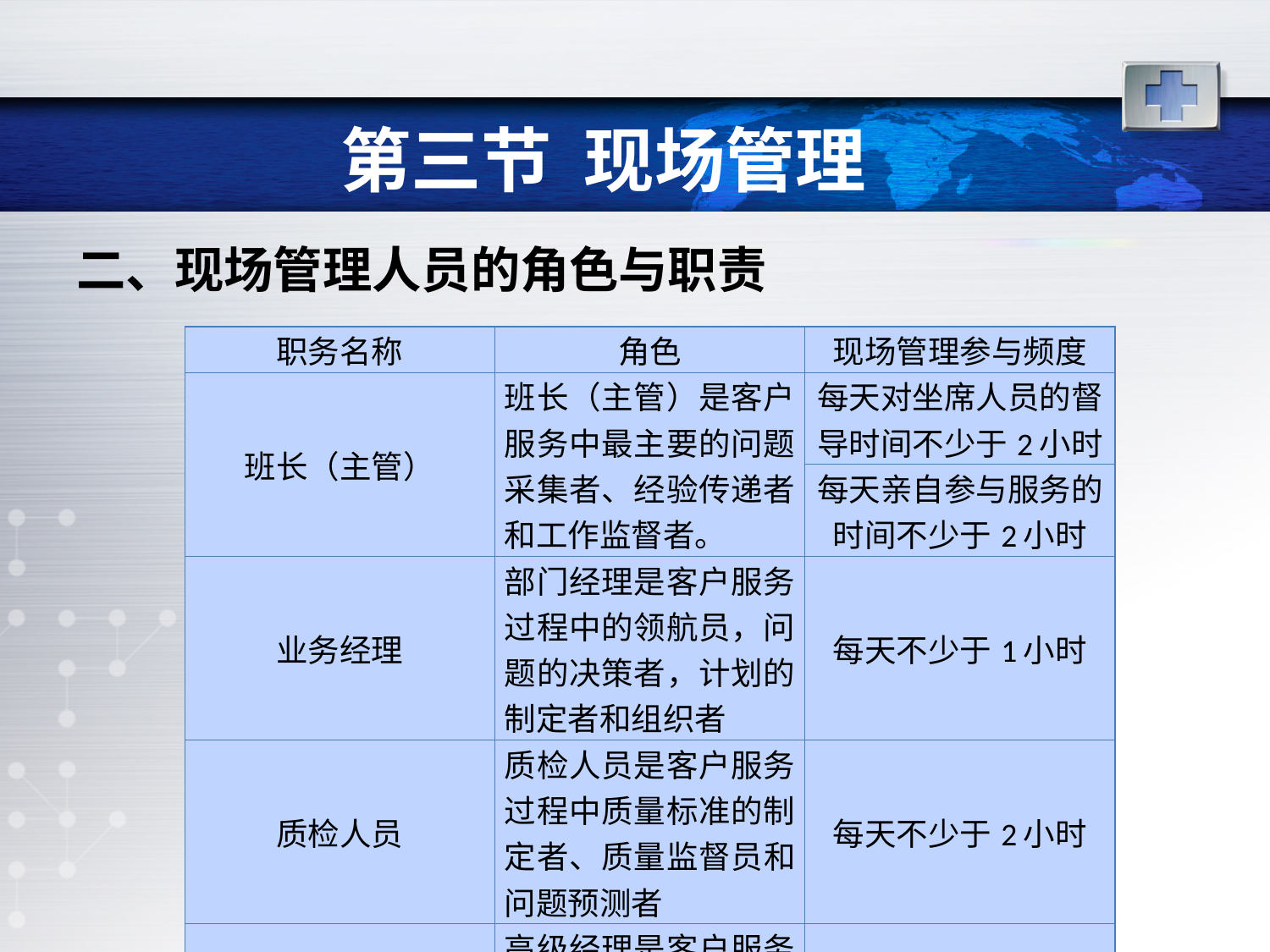

# 第三节  现场管理
二、现场管理人员的角色与职责

| 职务名称 | 角色 | 现场管理参与频度 |
| --- | --- | --- |
| 班长（主管） | 班长（主管）是客户服务中最主要的问题采集者、经验传递者和工作监督者。 | 每天对坐席人员的督导时间不少于2小时 |
|  |  | 每天亲自参与服务的时间不少于2小时 |
| 业务经理 | 部门经理是客户服务过程中的领航员，问题的决策者，计划的制定者和组织者 | 每天不少于1小时 |
| 质检人员 | 质检人员是客户服务过程中质量标准的制定者、质量监督员和问题预测者 | 每天不少于2小时 |
| 高级经理 | 高级经理是客户服务过程中的资源保障者和关系协调员 | 每周不少于2小时 |